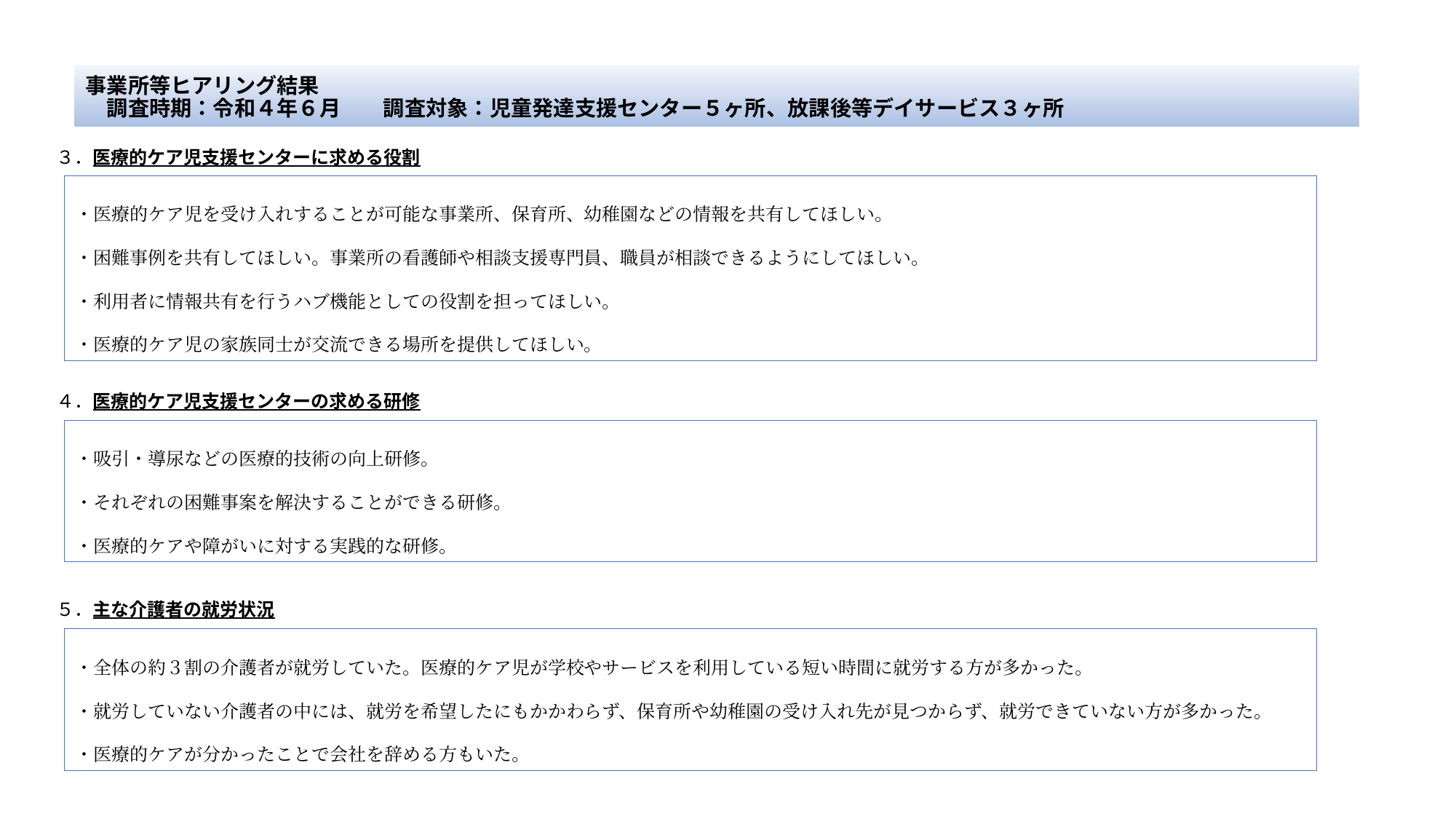

事業所等ヒアリング結果　　　　　　　　　
　調査時期：令和４年６月　　調査対象：児童発達支援センター５ヶ所、放課後等デイサービス３ヶ所
３．医療的ケア児支援センターに求める役割

４．医療的ケア児支援センターの求める研修

５．主な介護者の就労状況

・医療的ケア児を受け入れすることが可能な事業所、保育所、幼稚園などの情報を共有してほしい。
・困難事例を共有してほしい。事業所の看護師や相談支援専門員、職員が相談できるようにしてほしい。
・利用者に情報共有を行うハブ機能としての役割を担ってほしい。
・医療的ケア児の家族同士が交流できる場所を提供してほしい。
・吸引・導尿などの医療的技術の向上研修。
・それぞれの困難事案を解決することができる研修。
・医療的ケアや障がいに対する実践的な研修。
・全体の約３割の介護者が就労していた。医療的ケア児が学校やサービスを利用している短い時間に就労する方が多かった。
・就労していない介護者の中には、就労を希望したにもかかわらず、保育所や幼稚園の受け入れ先が見つからず、就労できていない方が多かった。
・医療的ケアが分かったことで会社を辞める方もいた。